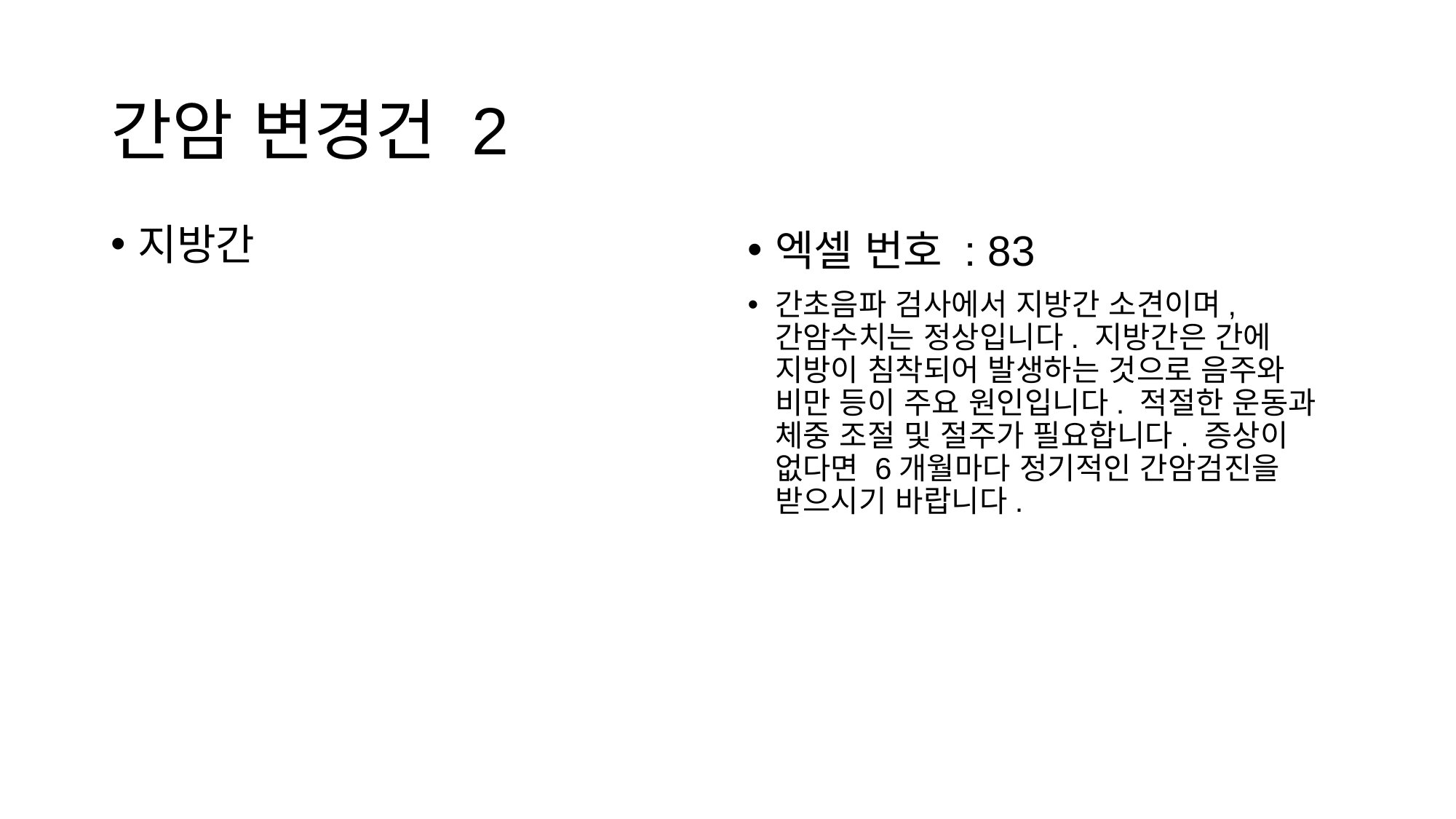

# 간암 변경건 2
지방간
엑셀 번호 : 83
간초음파 검사에서 지방간 소견이며, 간암수치는 정상입니다. 지방간은 간에 지방이 침착되어 발생하는 것으로 음주와 비만 등이 주요 원인입니다. 적절한 운동과 체중 조절 및 절주가 필요합니다. 증상이 없다면 6개월마다 정기적인 간암검진을 받으시기 바랍니다.